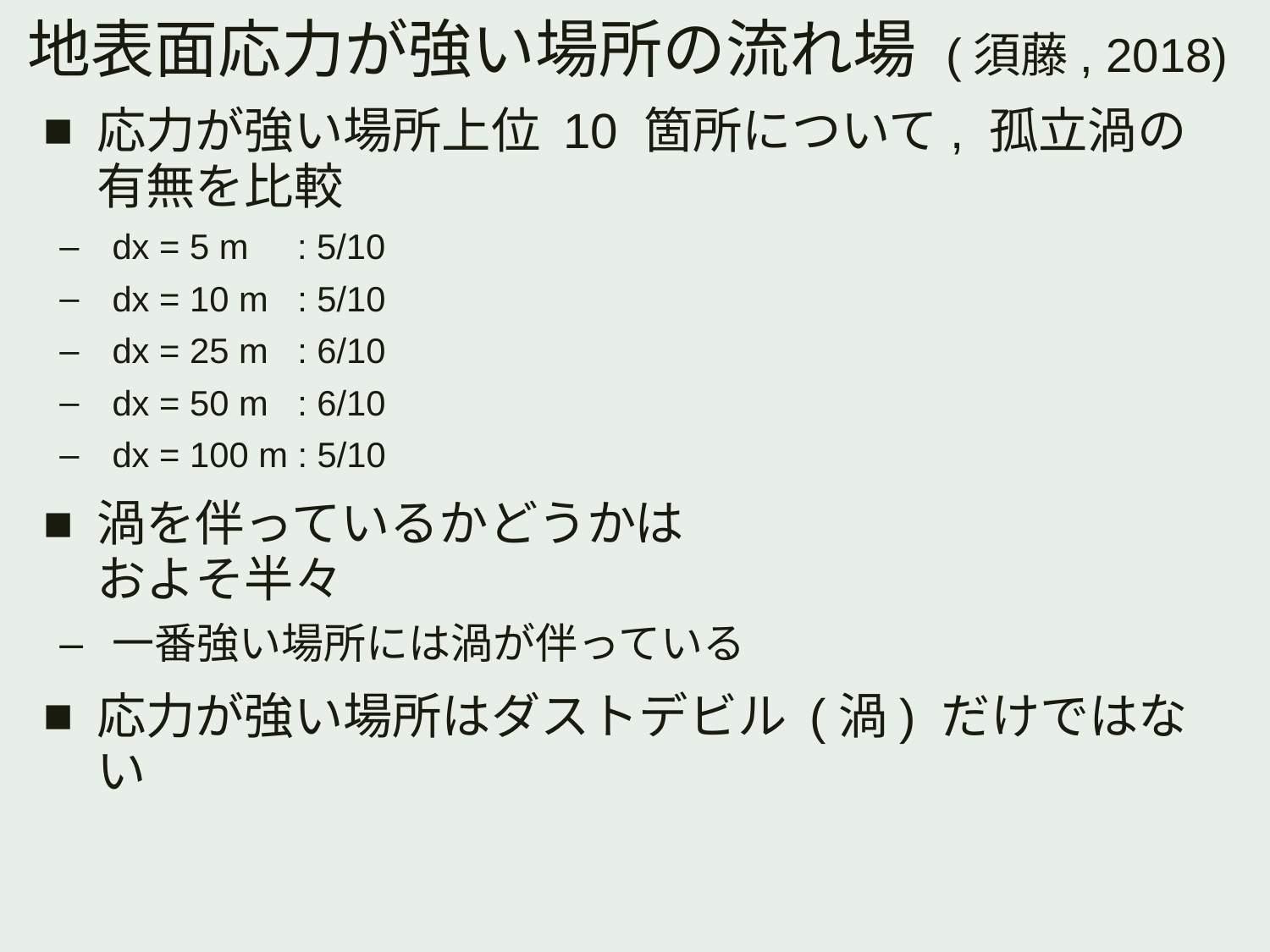

# 地表面応力が強い場所の流れ場 (須藤, 2018)
応力が強い場所上位 10 箇所について, 孤立渦の有無を比較
dx = 5 m     : 5/10
dx = 10 m   : 5/10
dx = 25 m   : 6/10
dx = 50 m   : 6/10
dx = 100 m : 5/10
渦を伴っているかどうかは
およそ半々
一番強い場所には渦が伴っている
応力が強い場所はダストデビル (渦) だけではない